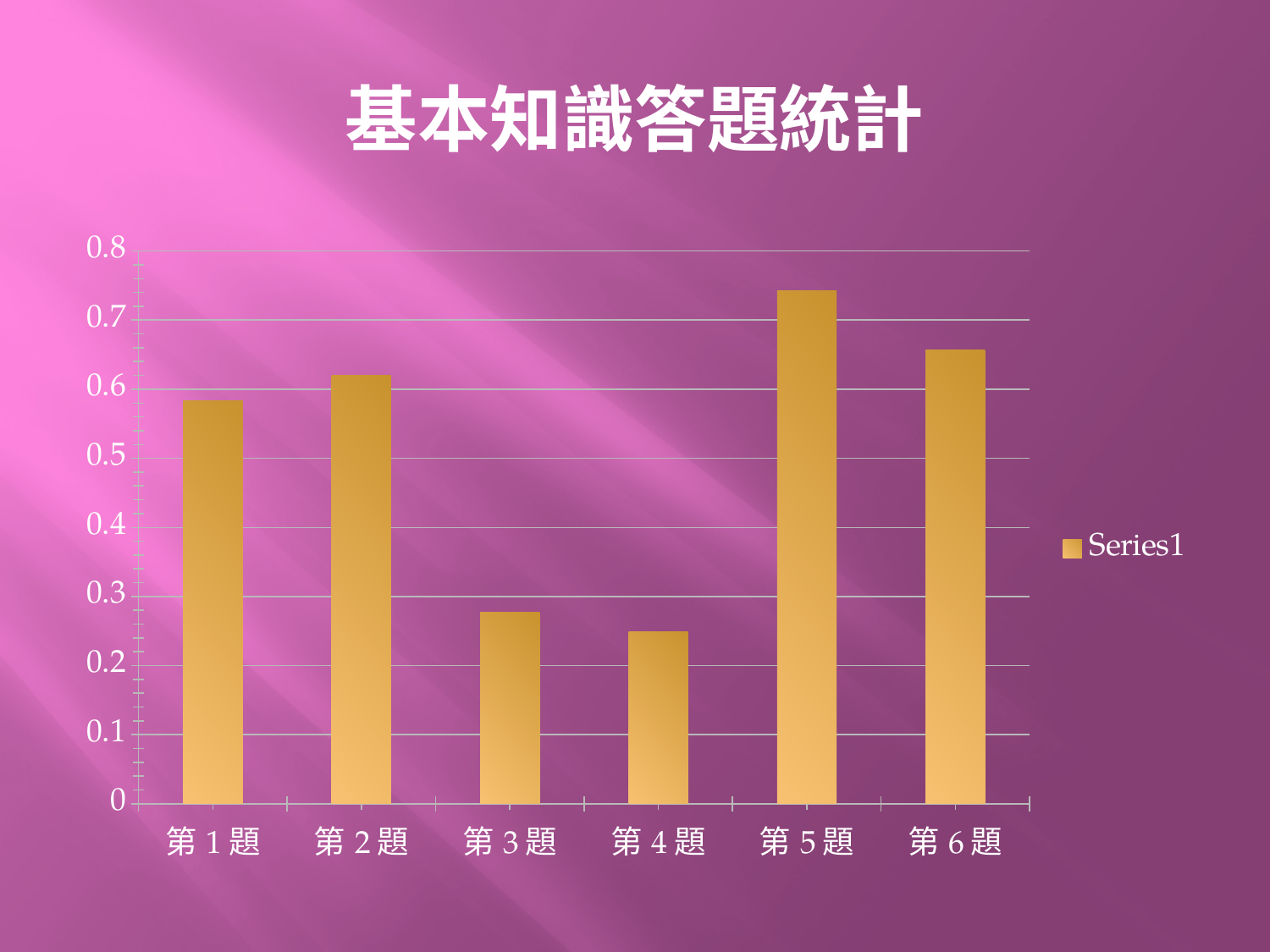

# 基本知識答題統計

### Chart

| Category |  |
|---|---|
| 第1題 | 0.5836734693877551 |
| 第2題 | 0.6204081632653061 |
| 第3題 | 0.27755102040816326 |
| 第4題 | 0.24897959183673468 |
| 第5題 | 0.7428571428571429 |
| 第6題 | 0.6571428571428571 |